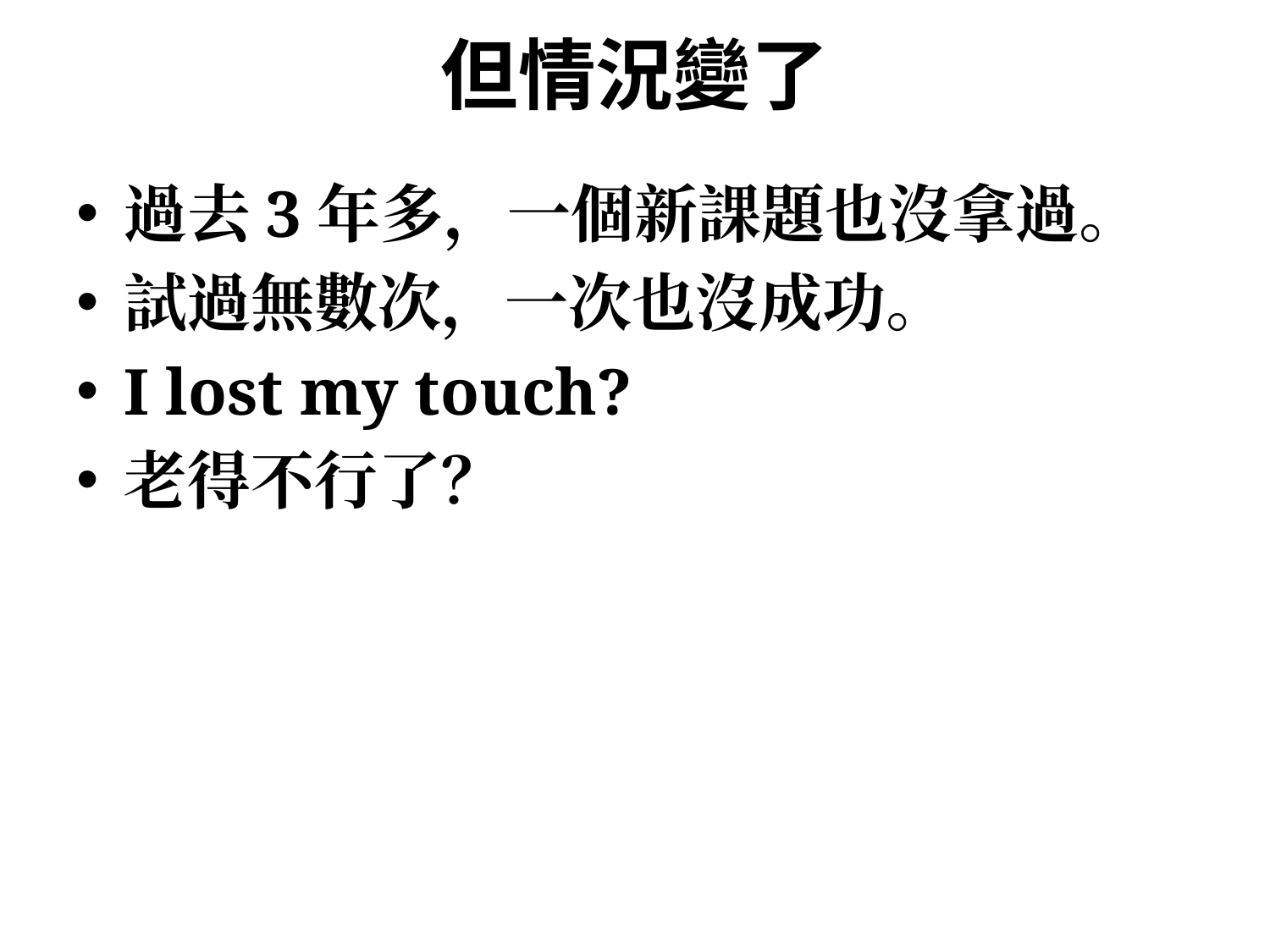

# 但情況變了
過去3年多，一個新課題也沒拿過。
試過無數次，一次也沒成功。
I lost my touch?
老得不行了？